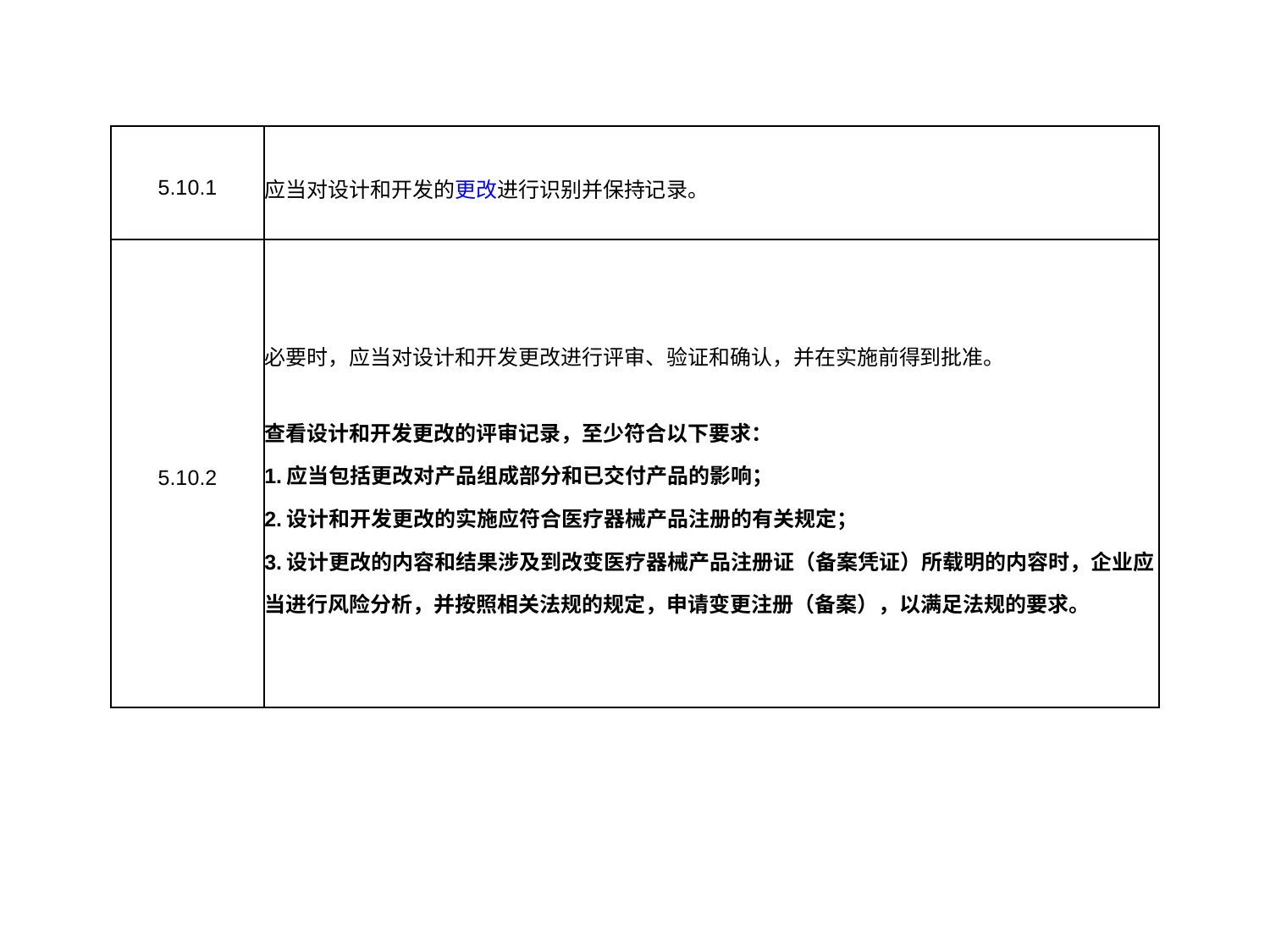

| 5.10.1 | 应当对设计和开发的更改进行识别并保持记录。 |
| --- | --- |
| 5.10.2 | 必要时，应当对设计和开发更改进行评审、验证和确认，并在实施前得到批准。 查看设计和开发更改的评审记录，至少符合以下要求： 1.应当包括更改对产品组成部分和已交付产品的影响； 2.设计和开发更改的实施应符合医疗器械产品注册的有关规定； 3.设计更改的内容和结果涉及到改变医疗器械产品注册证（备案凭证）所载明的内容时，企业应当进行风险分析，并按照相关法规的规定，申请变更注册（备案），以满足法规的要求。 |
21